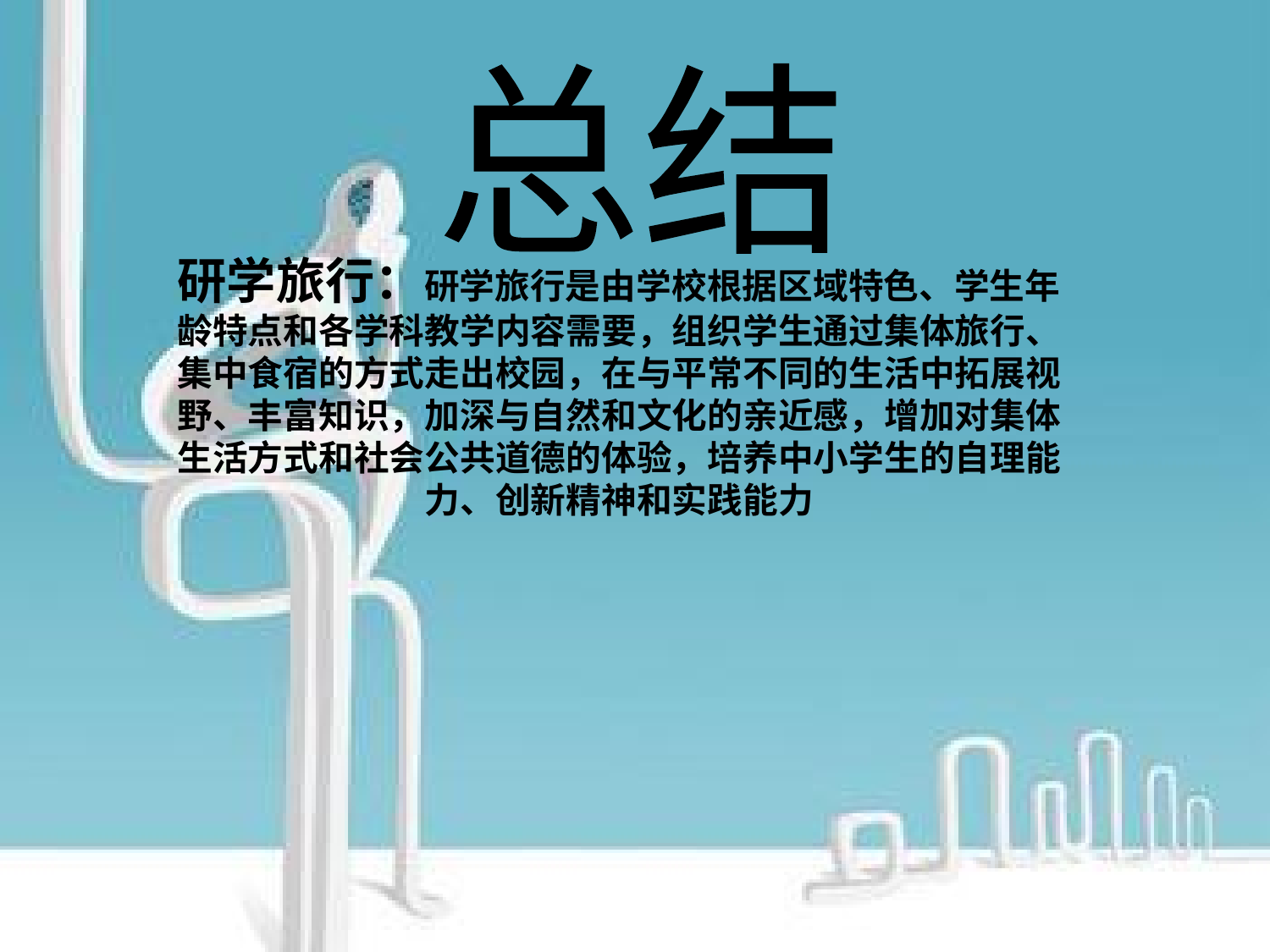

总结
研学旅行：研学旅行是由学校根据区域特色、学生年龄特点和各学科教学内容需要，组织学生通过集体旅行、集中食宿的方式走出校园，在与平常不同的生活中拓展视野、丰富知识，加深与自然和文化的亲近感，增加对集体生活方式和社会公共道德的体验，培养中小学生的自理能力、创新精神和实践能力